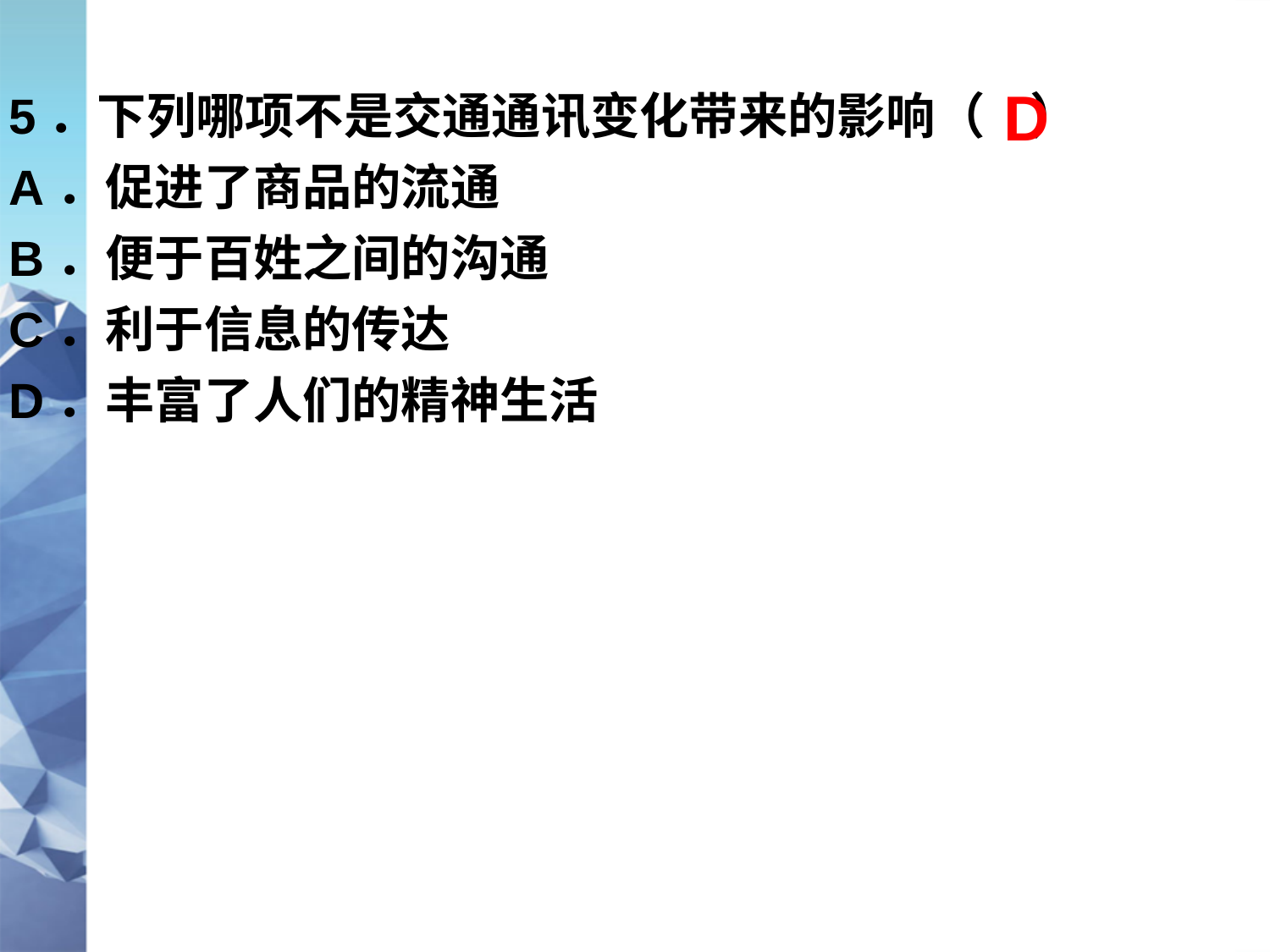

5．下列哪项不是交通通讯变化带来的影响（    ）
A．促进了商品的流通
B．便于百姓之间的沟通
C．利于信息的传达
D．丰富了人们的精神生活

D